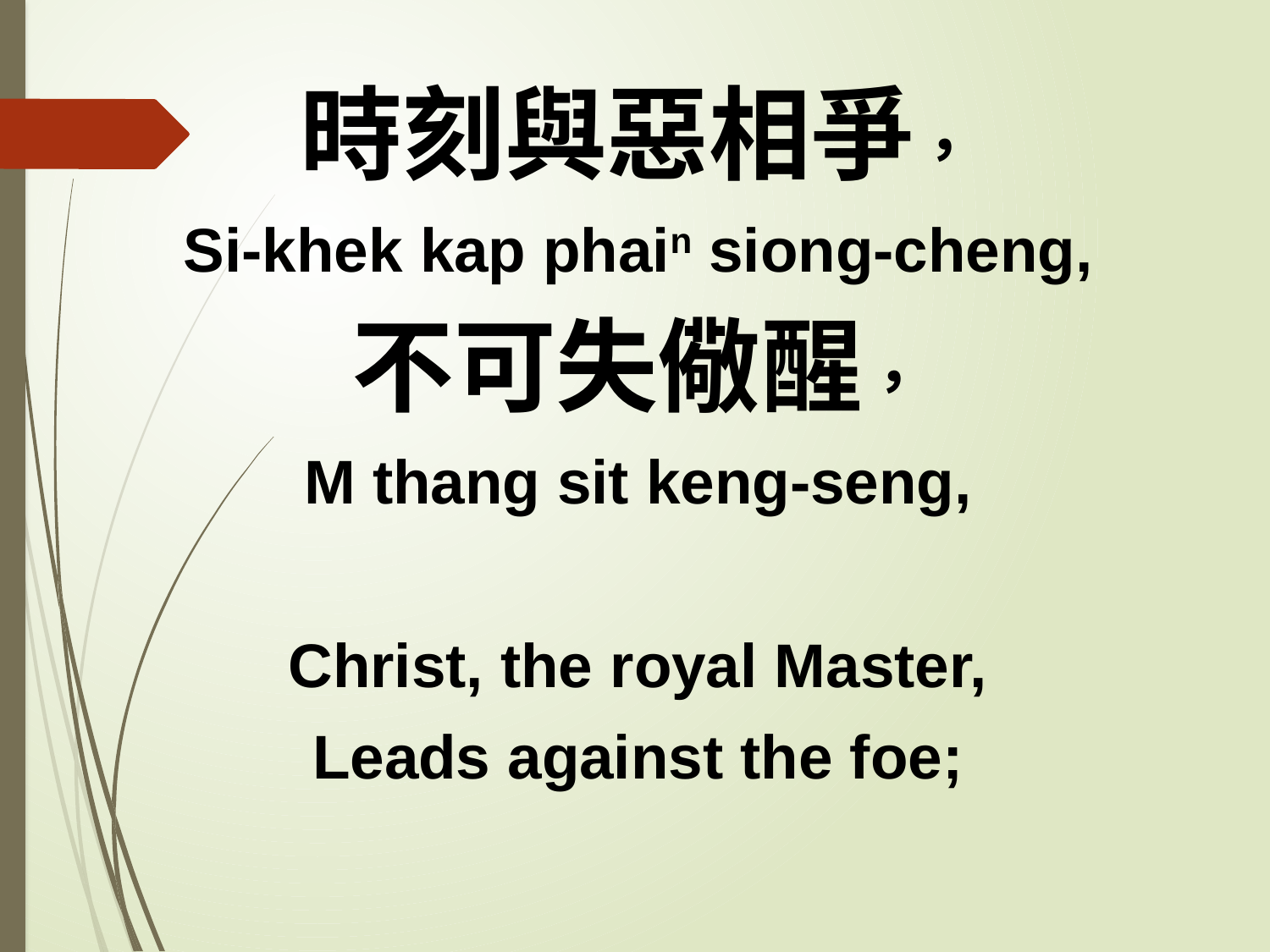

時刻與惡相爭，
Si-khek kap phain siong-cheng,
不可失儆醒，
M thang sit keng-seng,

Christ, the royal Master,
Leads against the foe;